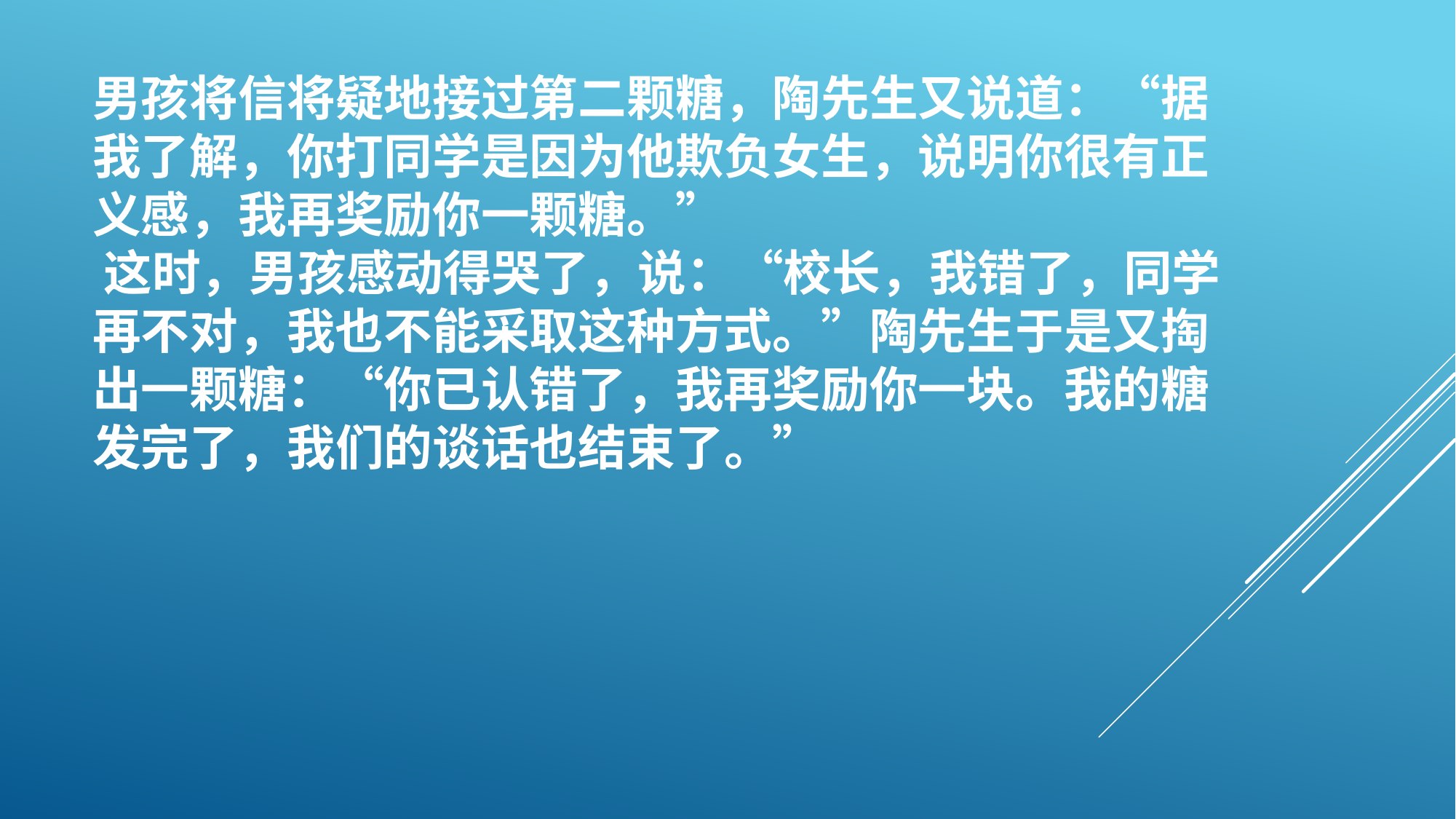

男孩将信将疑地接过第二颗糖，陶先生又说道：“据我了解，你打同学是因为他欺负女生，说明你很有正义感，我再奖励你一颗糖。”
 这时，男孩感动得哭了，说：“校长，我错了，同学再不对，我也不能采取这种方式。”陶先生于是又掏出一颗糖：“你已认错了，我再奖励你一块。我的糖发完了，我们的谈话也结束了。”